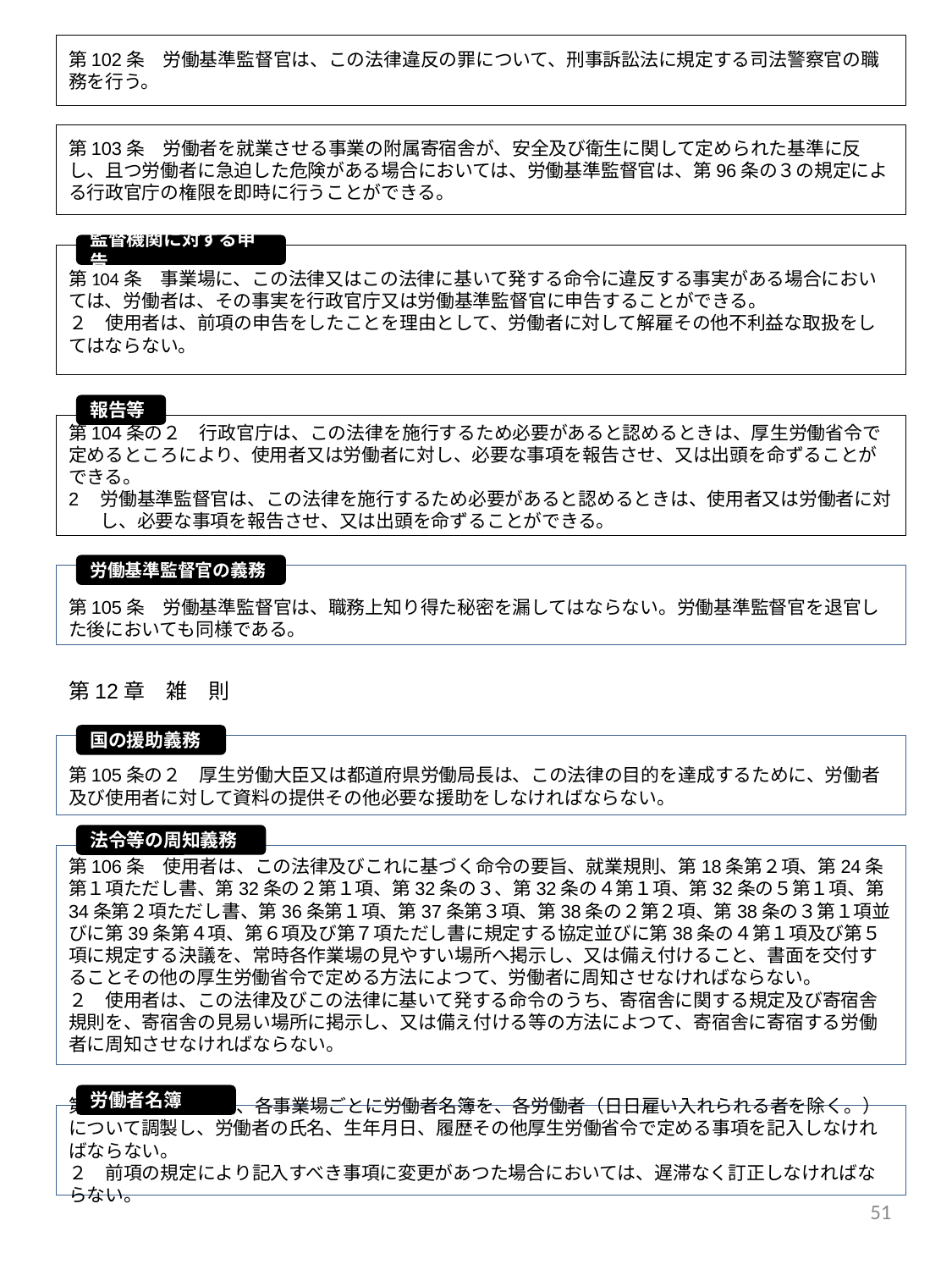

第102条　労働基準監督官は、この法律違反の罪について、刑事訴訟法に規定する司法警察官の職務を行う。
第103条　労働者を就業させる事業の附属寄宿舎が、安全及び衛生に関して定められた基準に反し、且つ労働者に急迫した危険がある場合においては、労働基準監督官は、第96条の３の規定による行政官庁の権限を即時に行うことができる。
監督機関に対する申告

第104条　事業場に、この法律又はこの法律に基いて発する命令に違反する事実がある場合においては、労働者は、その事実を行政官庁又は労働基準監督官に申告することができる。
２　使用者は、前項の申告をしたことを理由として、労働者に対して解雇その他不利益な取扱をしてはならない。

報告等

第104条の２　行政官庁は、この法律を施行するため必要があると認めるときは、厚生労働省令で定めるところにより、使用者又は労働者に対し、必要な事項を報告させ、又は出頭を命ずることができる。
労働基準監督官は、この法律を施行するため必要があると認めるときは、使用者又は労働者に対し、必要な事項を報告させ、又は出頭を命ずることができる。

労働基準監督官の義務

第105条　労働基準監督官は、職務上知り得た秘密を漏してはならない。労働基準監督官を退官した後においても同様である。
第12章　雑　則
国の援助義務

第105条の２　厚生労働大臣又は都道府県労働局長は、この法律の目的を達成するために、労働者及び使用者に対して資料の提供その他必要な援助をしなければならない。
法令等の周知義務

第106条　使用者は、この法律及びこれに基づく命令の要旨、就業規則、第18条第２項、第24条第１項ただし書、第32条の２第１項、第32条の３、第32条の４第１項、第32条の５第１項、第34条第２項ただし書、第36条第１項、第37条第３項、第38条の２第２項、第38条の３第１項並びに第39条第４項、第６項及び第７項ただし書に規定する協定並びに第38条の４第１項及び第５項に規定する決議を、常時各作業場の見やすい場所へ掲示し、又は備え付けること、書面を交付することその他の厚生労働省令で定める方法によつて、労働者に周知させなければならない。
２　使用者は、この法律及びこの法律に基いて発する命令のうち、寄宿舎に関する規定及び寄宿舎規則を、寄宿舎の見易い場所に掲示し、又は備え付ける等の方法によつて、寄宿舎に寄宿する労働者に周知させなければならない。

労働者名簿

第107条　使用者は、各事業場ごとに労働者名簿を、各労働者（日日雇い入れられる者を除く。）について調製し、労働者の氏名、生年月日、履歴その他厚生労働省令で定める事項を記入しなければならない。
２　前項の規定により記入すべき事項に変更があつた場合においては、遅滞なく訂正しなければならない。

51